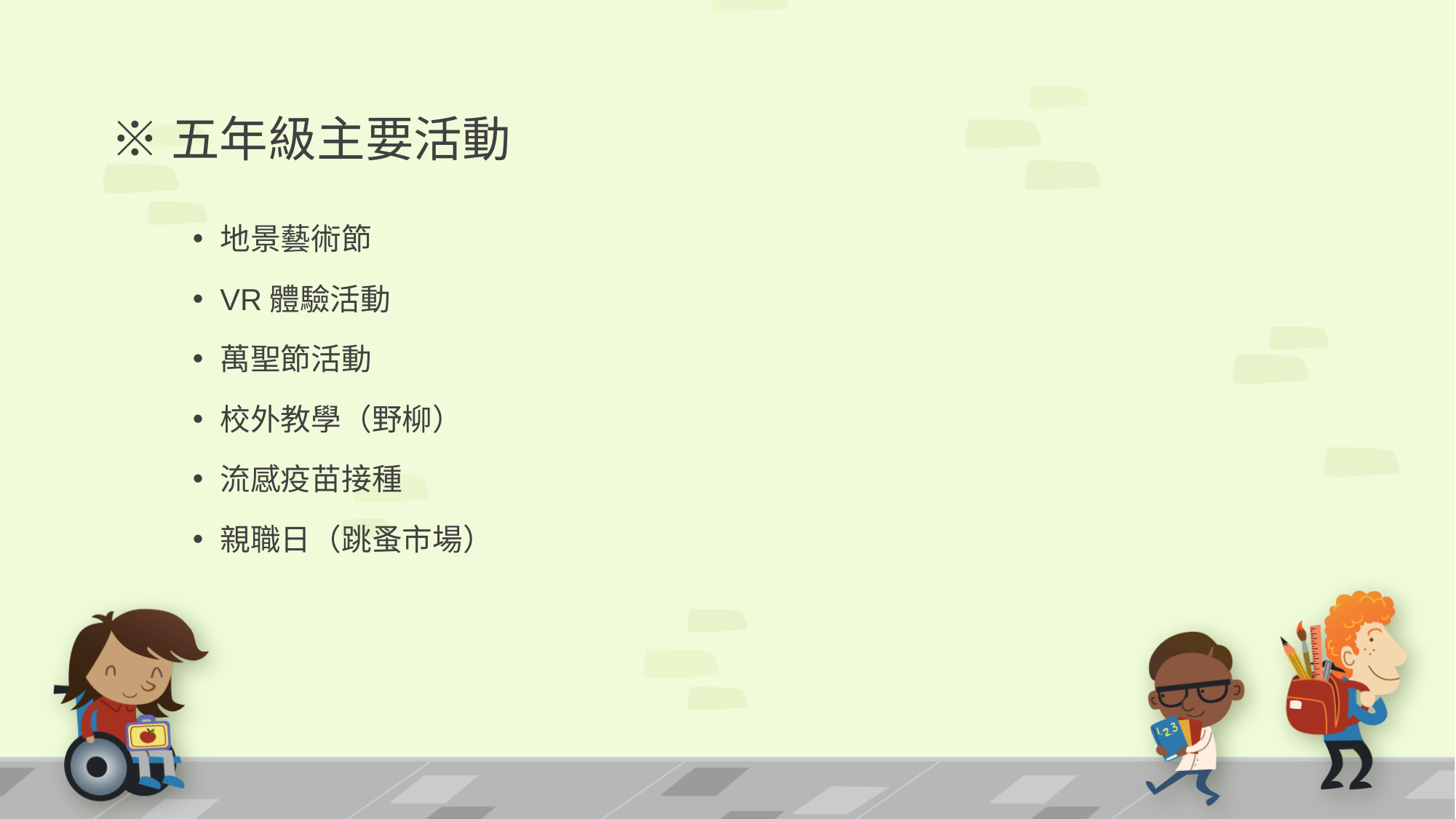

# ※五年級主要活動
地景藝術節
VR體驗活動
萬聖節活動
校外教學（野柳）
流感疫苗接種
親職日（跳蚤市場）